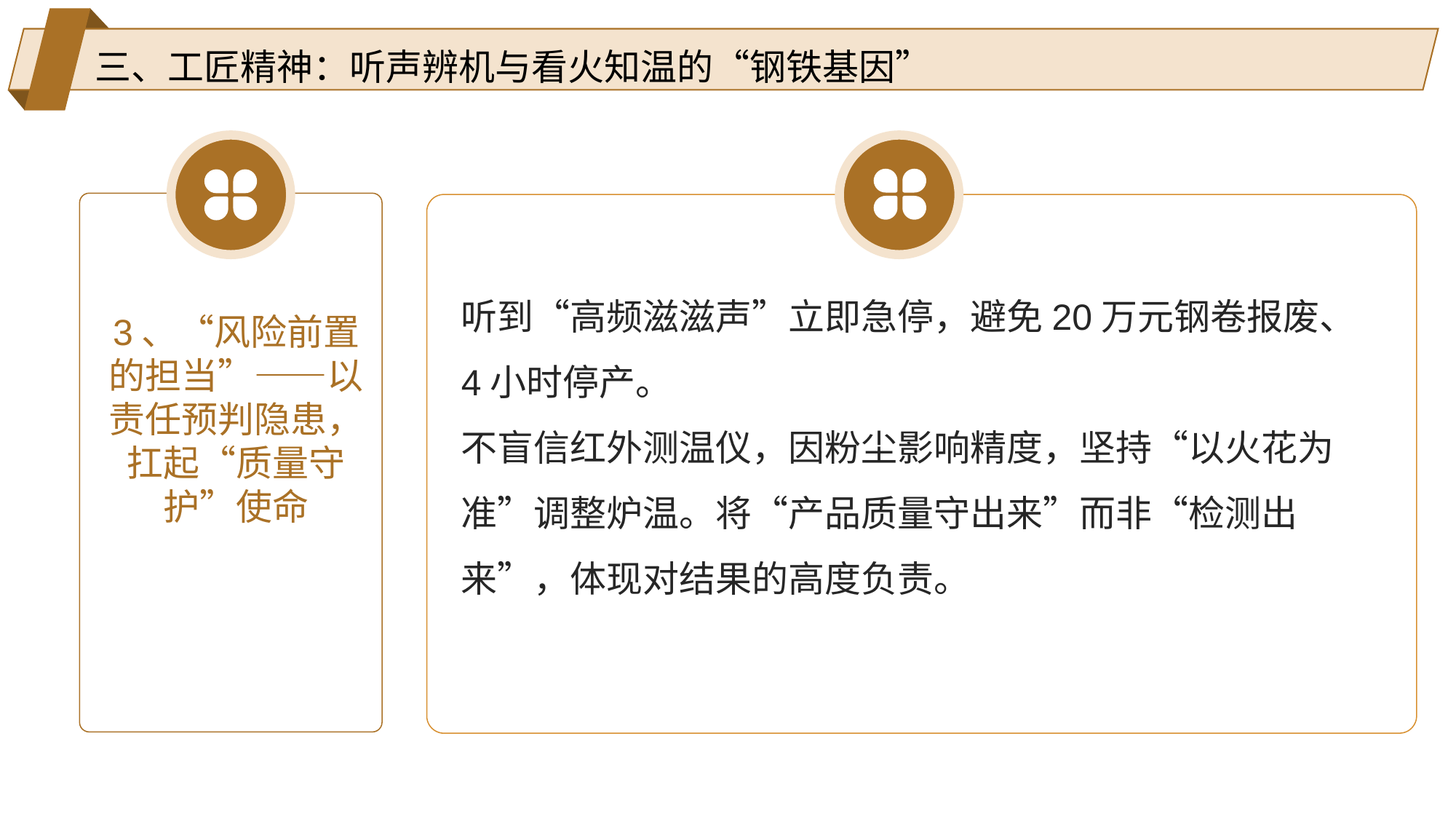

三、工匠精神：听声辨机与看火知温的“钢铁基因”

听到“高频滋滋声”立即急停，避免20万元钢卷报废、4小时停产。
不盲信红外测温仪，因粉尘影响精度，坚持“以火花为准”调整炉温。将“产品质量守出来”而非“检测出来”，体现对结果的高度负责。

3、“风险前置的担当”——以责任预判隐患，扛起“质量守护”使命